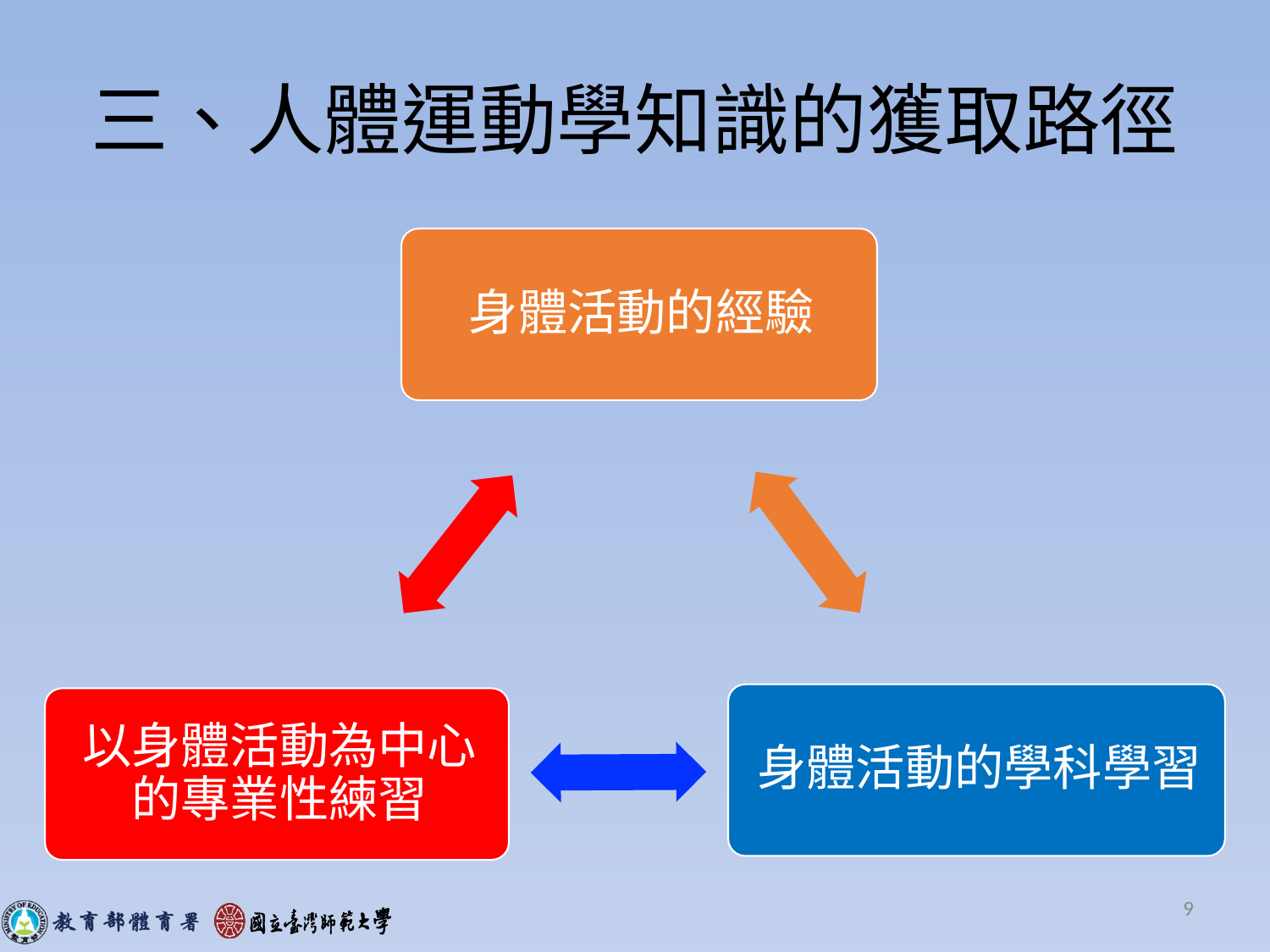

# 三、人體運動學知識的獲取路徑
身體活動的經驗

身體活動的學科學習

以身體活動為中心的專業性練習

9